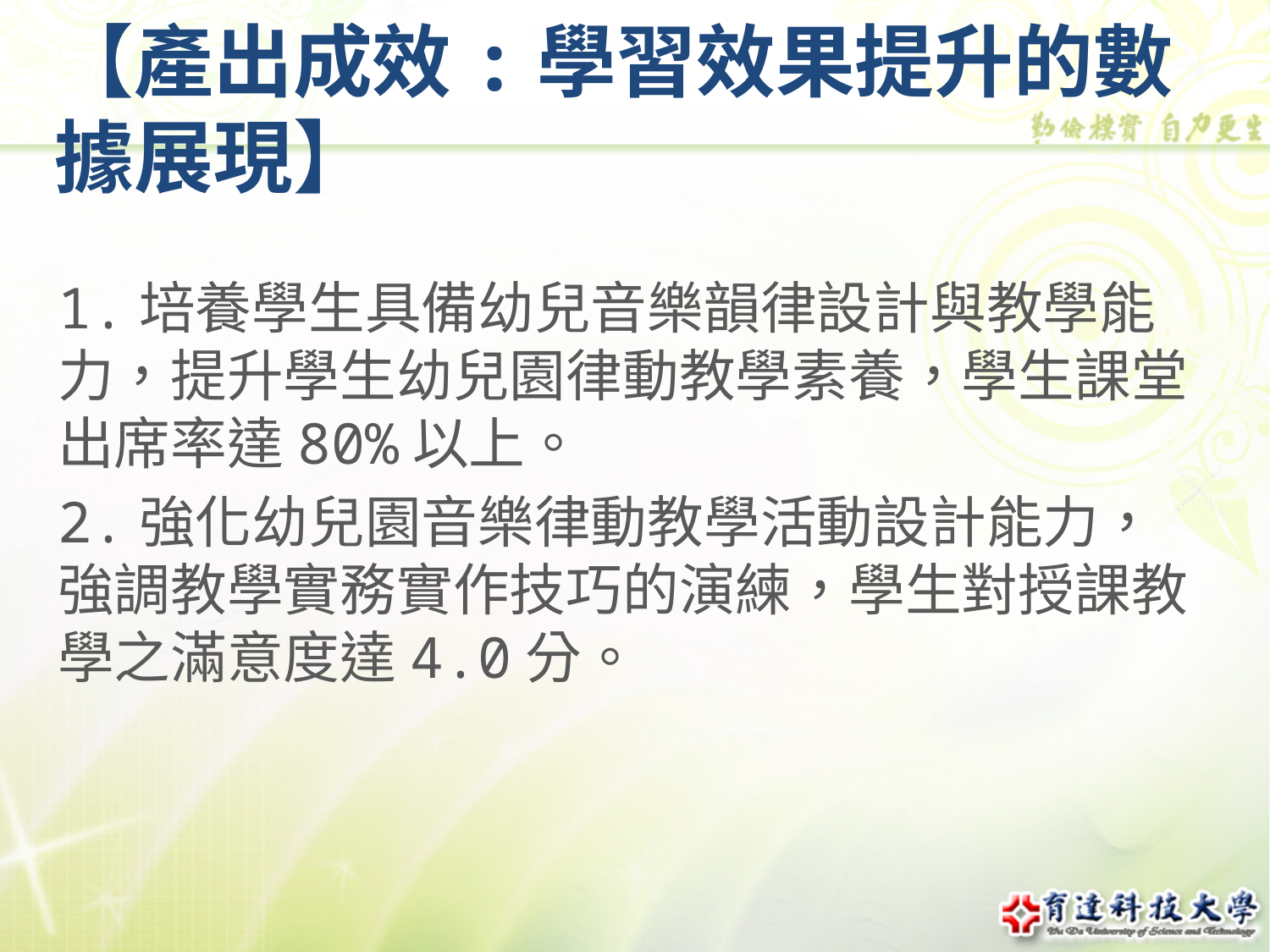

# 【產出成效:學習效果提升的數據展現】
1.培養學生具備幼兒音樂韻律設計與教學能力，提升學生幼兒園律動教學素養，學生課堂出席率達80%以上。
2.強化幼兒園音樂律動教學活動設計能力，強調教學實務實作技巧的演練，學生對授課教學之滿意度達4.0分。